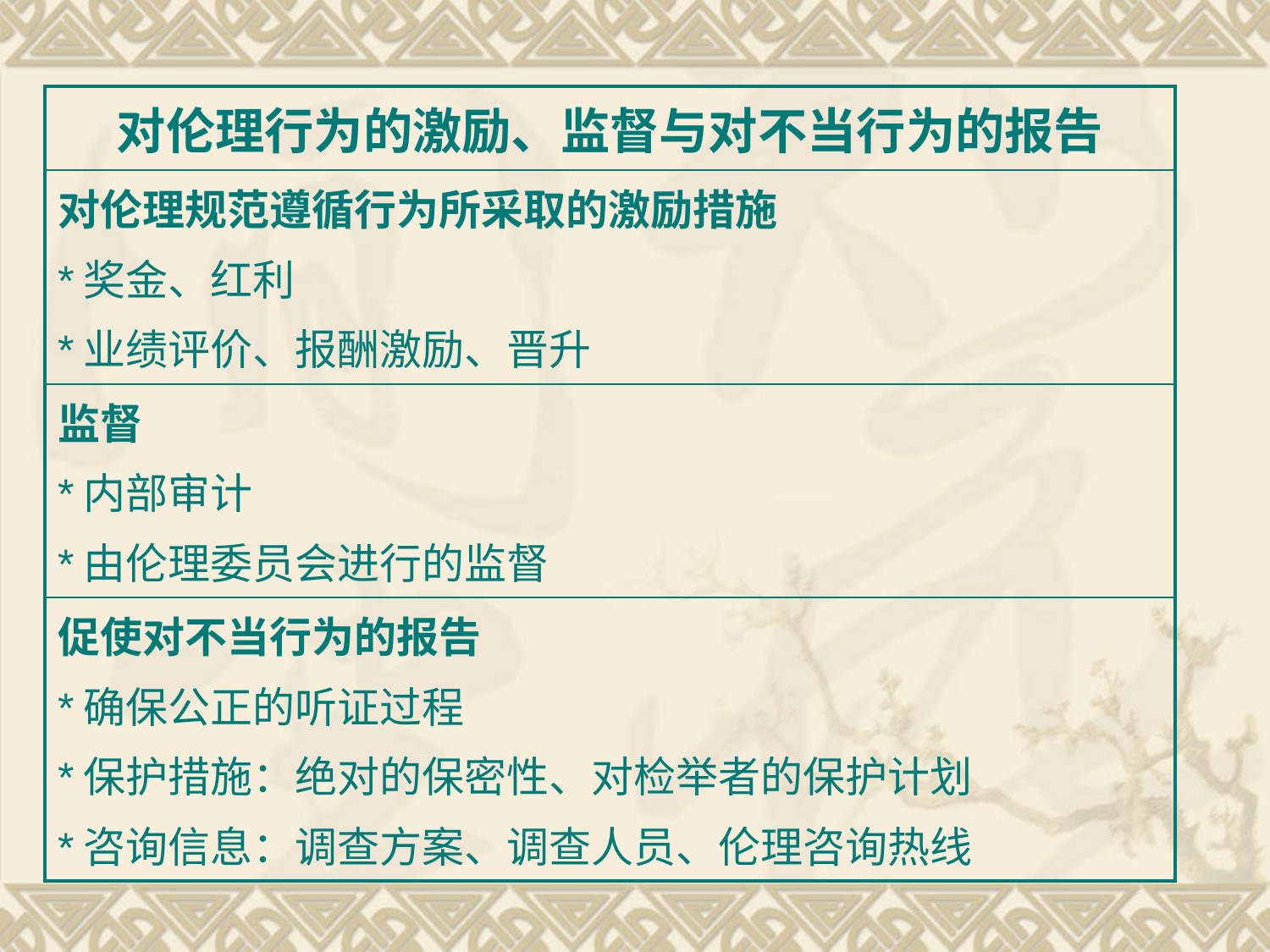

| 对伦理行为的激励、监督与对不当行为的报告 |
| --- |
| 对伦理规范遵循行为所采取的激励措施 \*奖金、红利 \*业绩评价、报酬激励、晋升 |
| 监督 \*内部审计 \*由伦理委员会进行的监督 |
| 促使对不当行为的报告 \*确保公正的听证过程 \*保护措施：绝对的保密性、对检举者的保护计划 \*咨询信息：调查方案、调查人员、伦理咨询热线 |